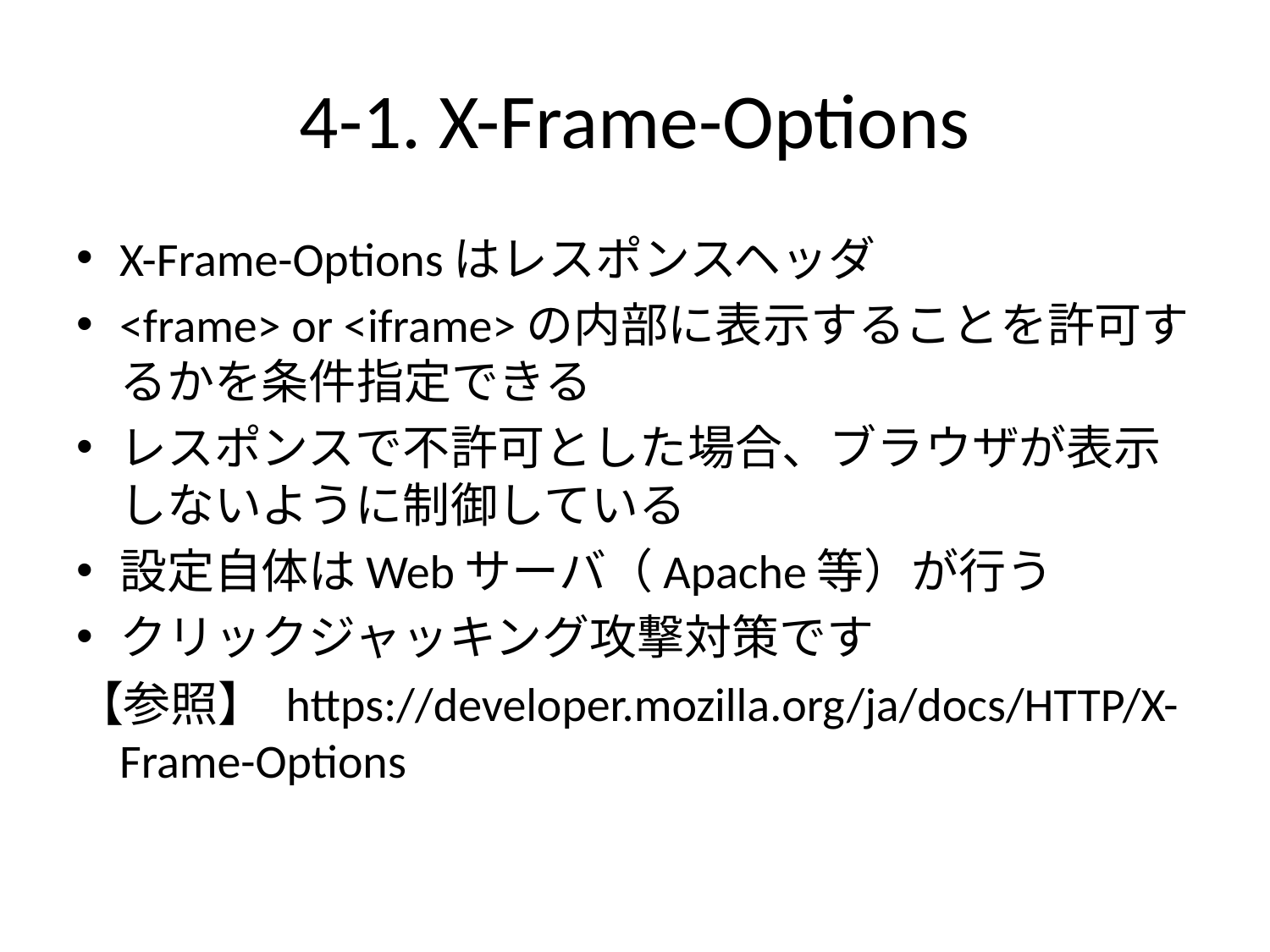

# 4-1. X-Frame-Options
X-Frame-Optionsはレスポンスヘッダ
<frame> or <iframe>の内部に表示することを許可するかを条件指定できる
レスポンスで不許可とした場合、ブラウザが表示しないように制御している
設定自体はWebサーバ（Apache等）が行う
クリックジャッキング攻撃対策です
【参照】 https://developer.mozilla.org/ja/docs/HTTP/X-Frame-Options